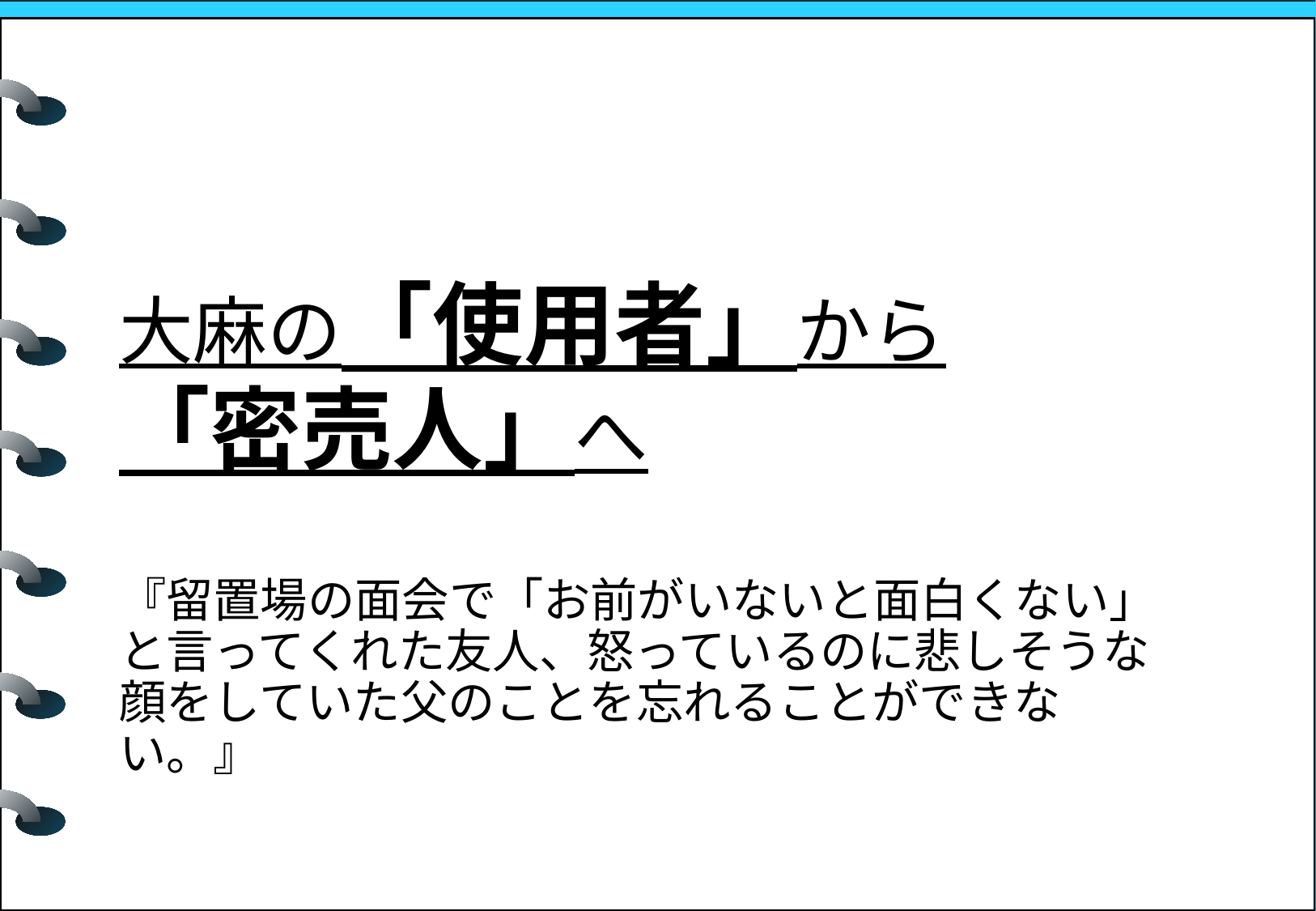

大麻の「使用者」から
「密売人」へ

『留置場の面会で「お前がいないと面白くない」と言ってくれた友人、怒っているのに悲しそうな顔をしていた父のことを忘れることができない。』